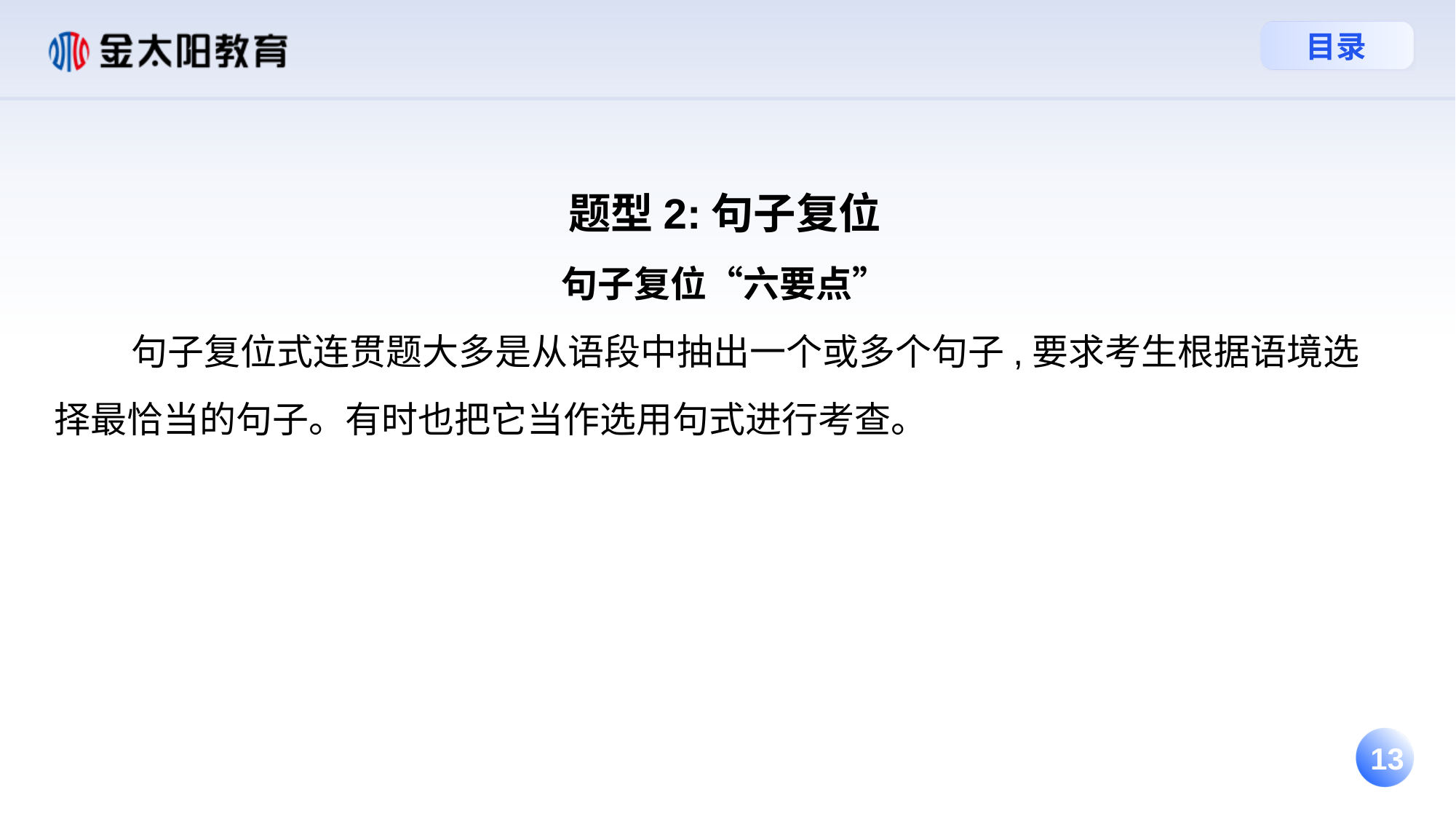

题型2:句子复位
句子复位“六要点”
    句子复位式连贯题大多是从语段中抽出一个或多个句子,要求考生根据语境选择最恰当的句子。有时也把它当作选用句式进行考查。